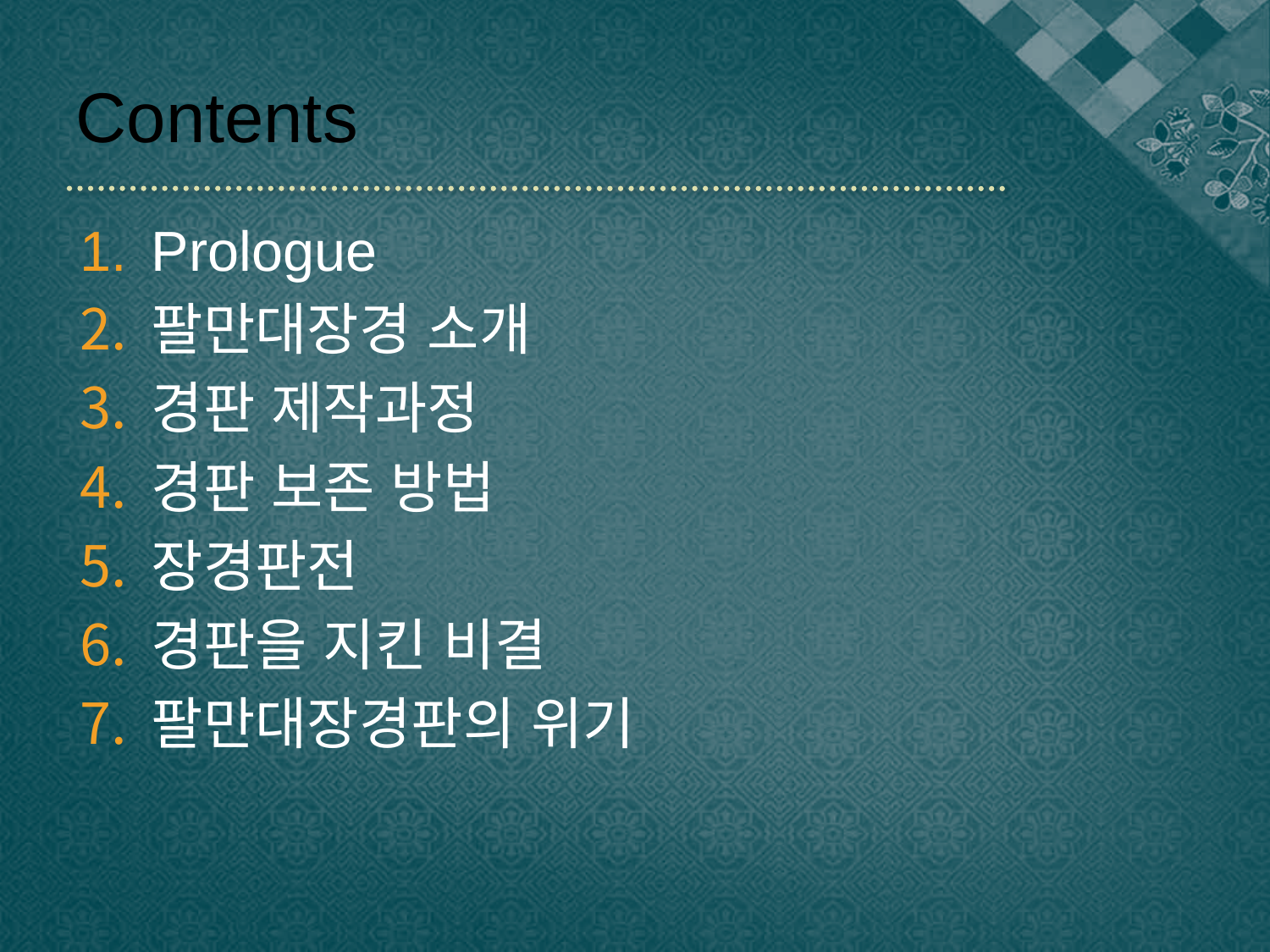

# Contents
Prologue
팔만대장경 소개
경판 제작과정
경판 보존 방법
장경판전
경판을 지킨 비결
팔만대장경판의 위기